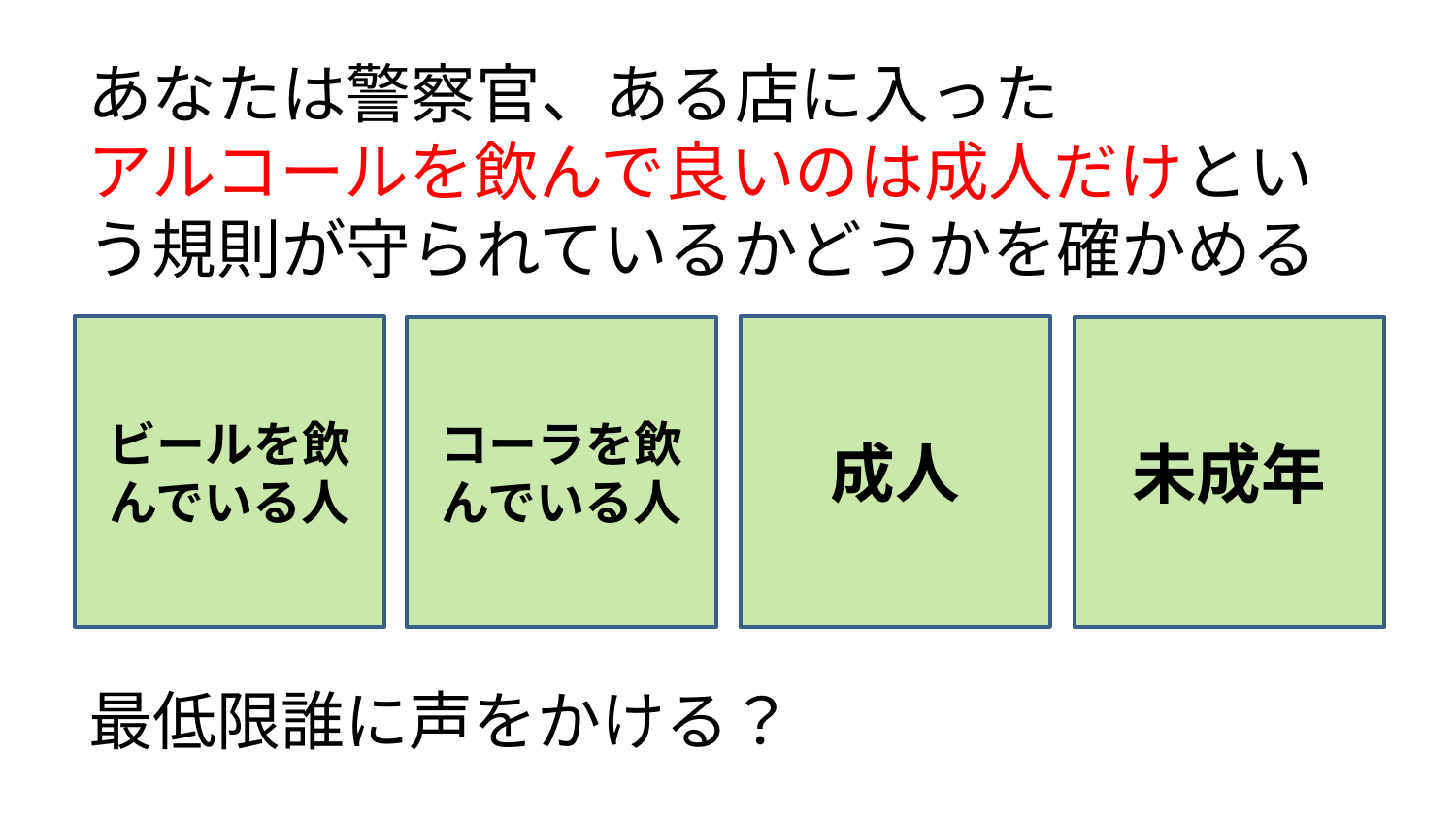

# あなたは警察官、ある店に入った アルコールを飲んで良いのは成人だけという規則が守られているかどうかを確かめる
ビールを飲んでいる人
成人
コーラを飲んでいる人
未成年
最低限誰に声をかける？